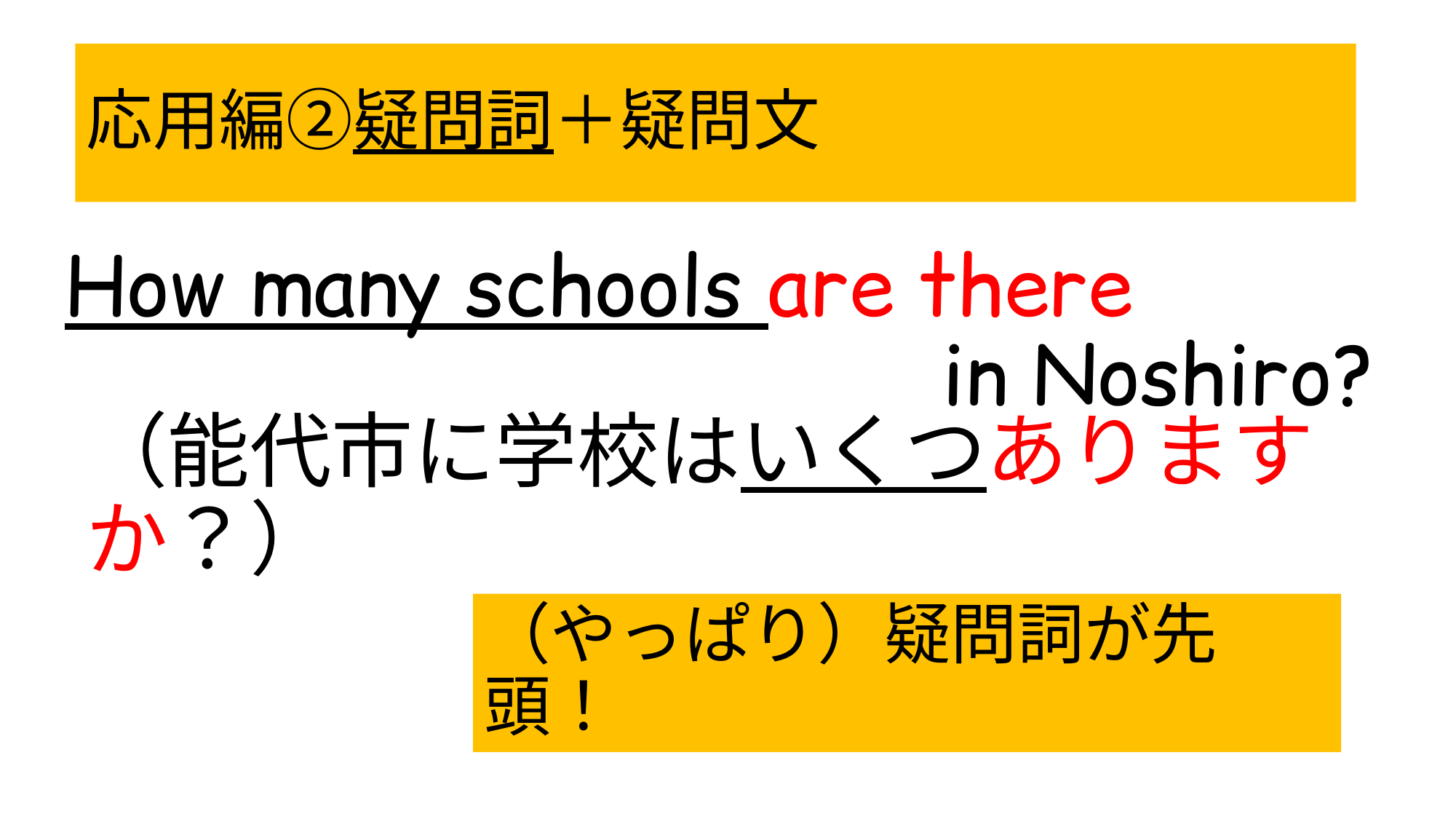

# 応用編②疑問詞＋疑問文
How many schools are there
                                    in Noshiro?

（能代市に学校はいくつありますか？）
（やっぱり）疑問詞が先頭！